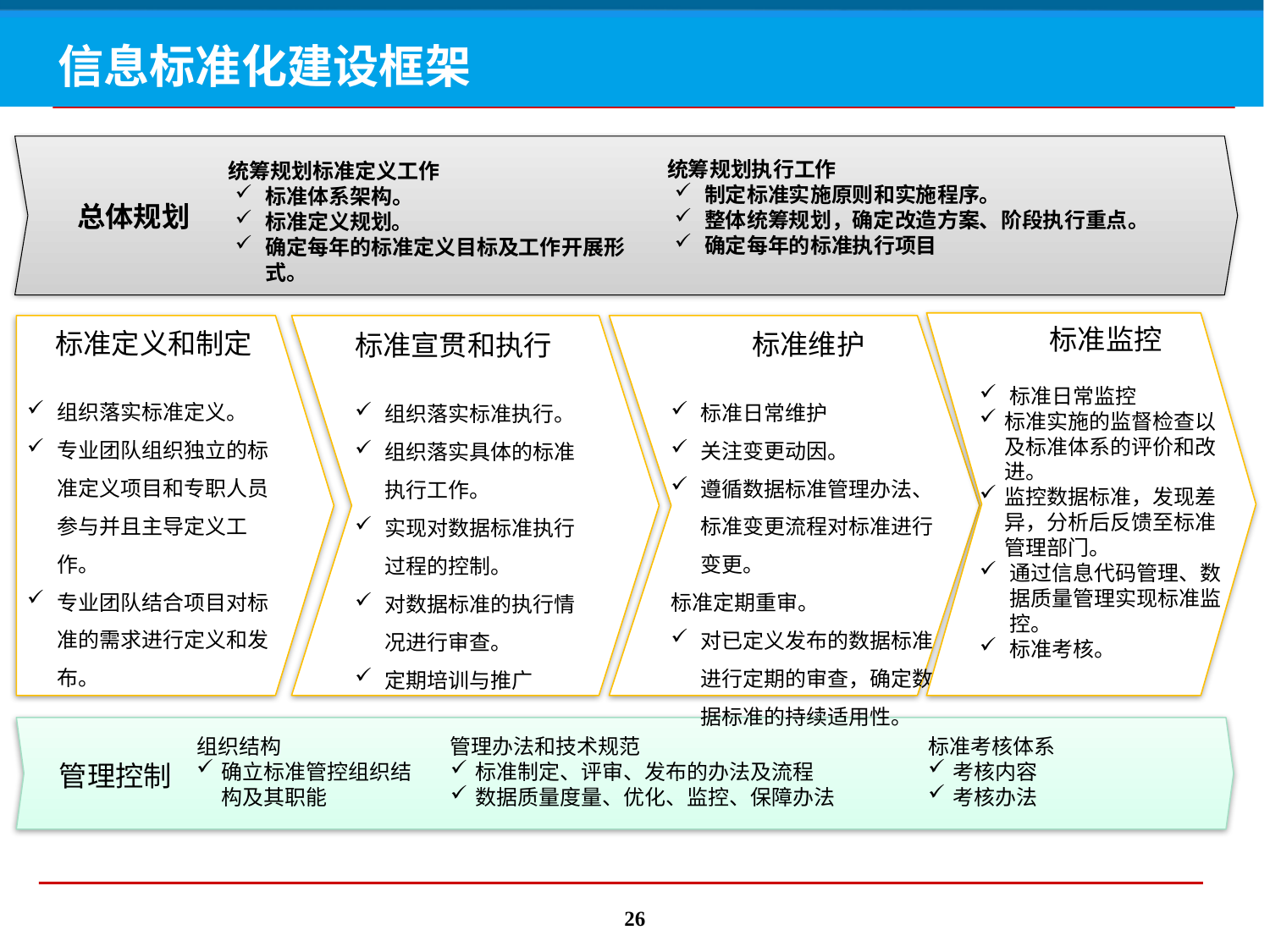

# 信息标准化建设框架
总体规划
统筹规划执行工作
制定标准实施原则和实施程序。
整体统筹规划，确定改造方案、阶段执行重点。
确定每年的标准执行项目
统筹规划标准定义工作
标准体系架构。
标准定义规划。
确定每年的标准定义目标及工作开展形式。

标准监控

标准日常监控
标准实施的监督检查以及标准体系的评价和改进。
监控数据标准，发现差异，分析后反馈至标准管理部门。
通过信息代码管理、数据质量管理实现标准监控。
标准考核。

标准定义和制定

组织落实标准定义。
专业团队组织独立的标准定义项目和专职人员参与并且主导定义工作。
专业团队结合项目对标准的需求进行定义和发布。
标准维护

标准日常维护
关注变更动因。
遵循数据标准管理办法、标准变更流程对标准进行变更。
标准定期重审。
对已定义发布的数据标准进行定期的审查，确定数据标准的持续适用性。
标准宣贯和执行

组织落实标准执行。
组织落实具体的标准执行工作。
实现对数据标准执行过程的控制。
对数据标准的执行情况进行审查。
定期培训与推广

组织结构
确立标准管控组织结构及其职能
标准考核体系
考核内容
考核办法
管理办法和技术规范
标准制定、评审、发布的办法及流程
数据质量度量、优化、监控、保障办法

管理控制
26